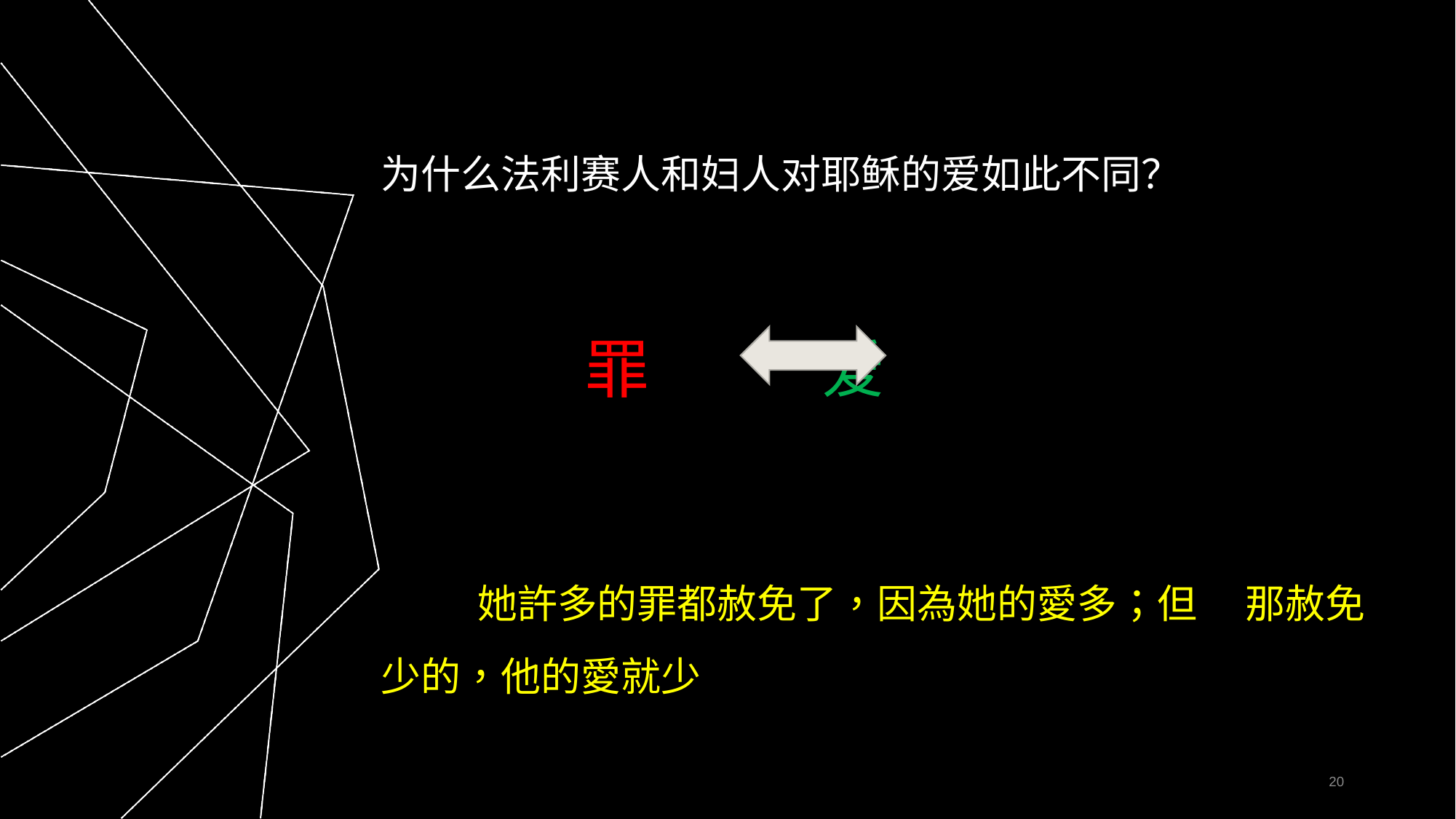

为什么法利赛人和妇人对耶稣的爱如此不同？

	            罪            爱

	她許多的罪都赦免了，因為她的愛多；但	那赦免少的，他的愛就少

20